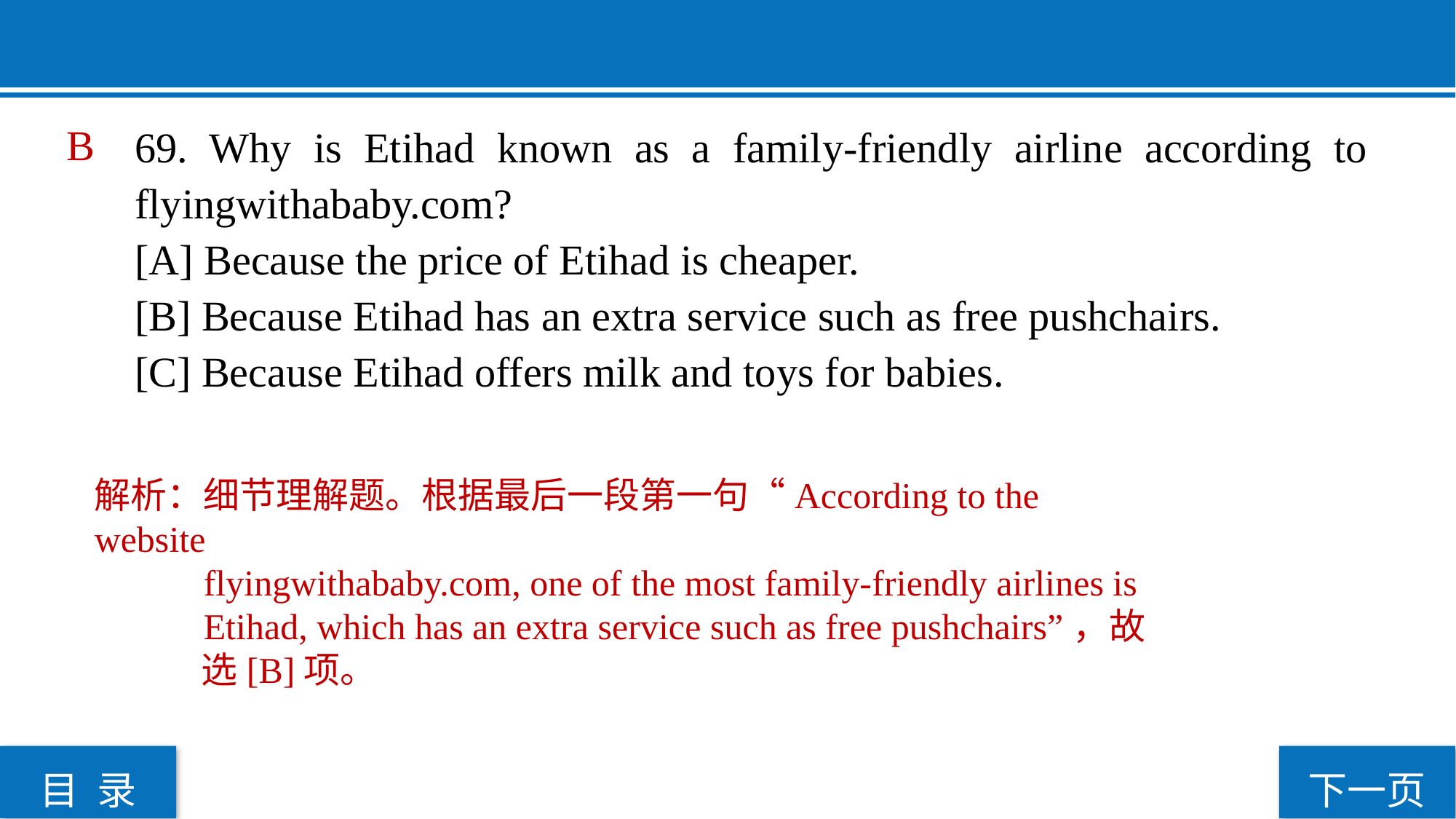

69. Why is Etihad known as a family-friendly airline according to flyingwithababy.com?
[A] Because the price of Etihad is cheaper.
[B] Because Etihad has an extra service such as free pushchairs.
[C] Because Etihad offers milk and toys for babies.
 B
解析：细节理解题。根据最后一段第一句“According to the website
            flyingwithababy.com, one of the most family-friendly airlines is
            Etihad, which has an extra service such as free pushchairs”，故
            选[B]项。